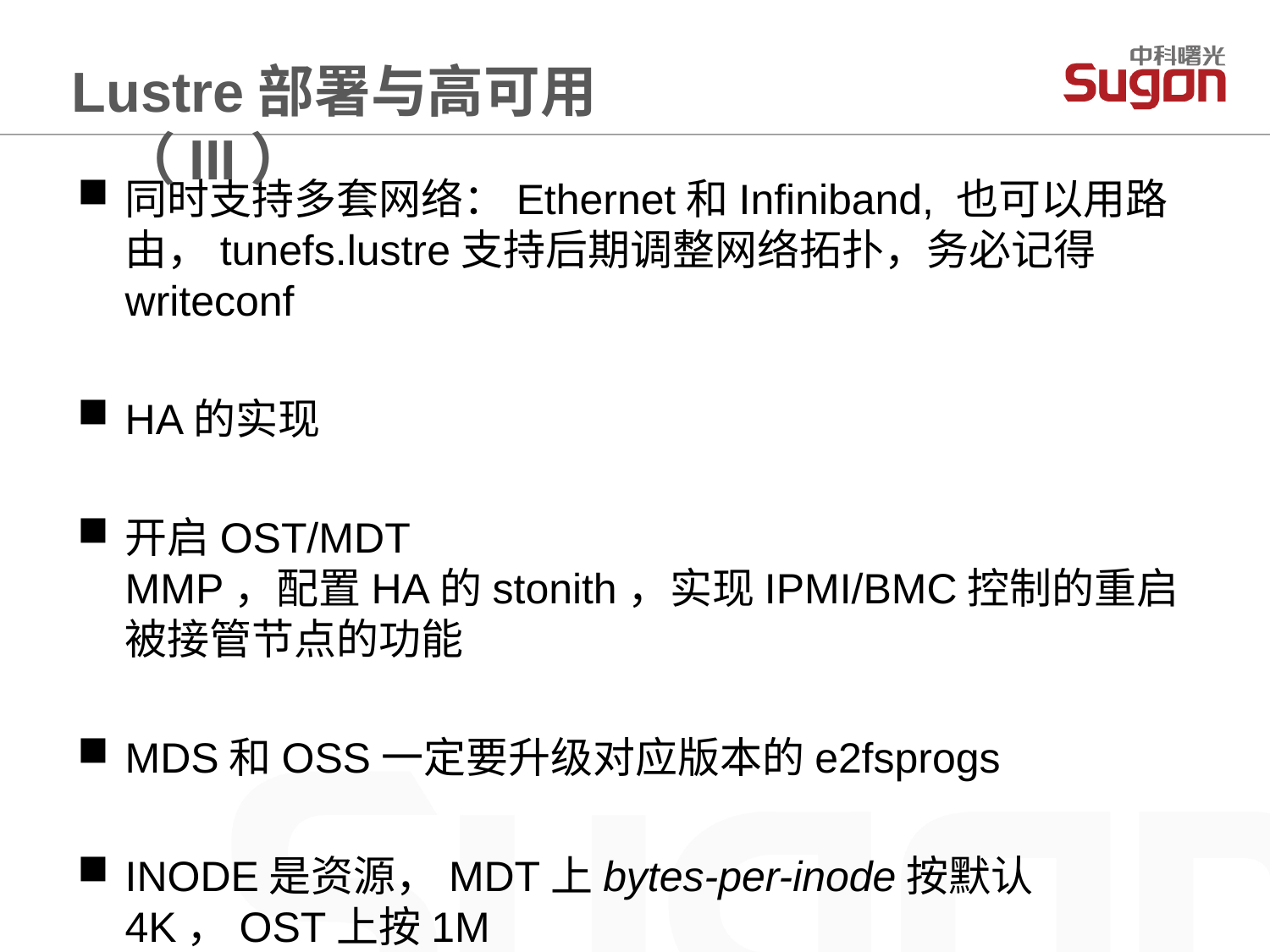

Lustre部署与高可用（III）
同时支持多套网络：Ethernet和Infiniband, 也可以用路由，tunefs.lustre支持后期调整网络拓扑，务必记得writeconf

HA的实现

开启OST/MDT MMP，配置HA的stonith，实现IPMI/BMC控制的重启被接管节点的功能

MDS和OSS一定要升级对应版本的e2fsprogs

INODE是资源，MDT上bytes-per-inode按默认4K，OST上按1M